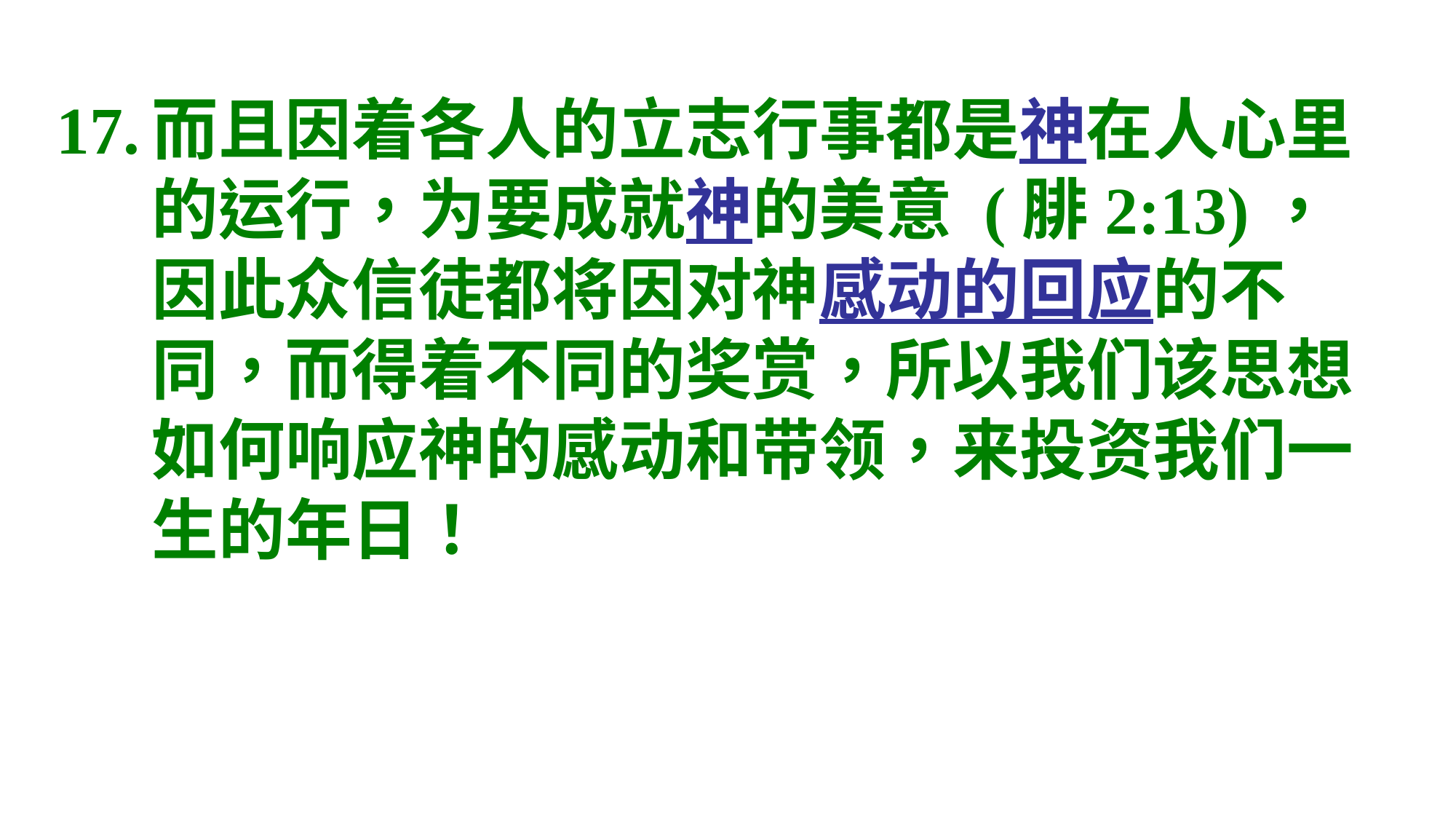

17.	而且因着各人的立志行事都是神在人心里的运行，为要成就神的美意 (腓2:13)，因此众信徒都将因对神感动的回应的不同，而得着不同的奖赏，所以我们该思想如何响应神的感动和带领，来投资我们一生的年日！